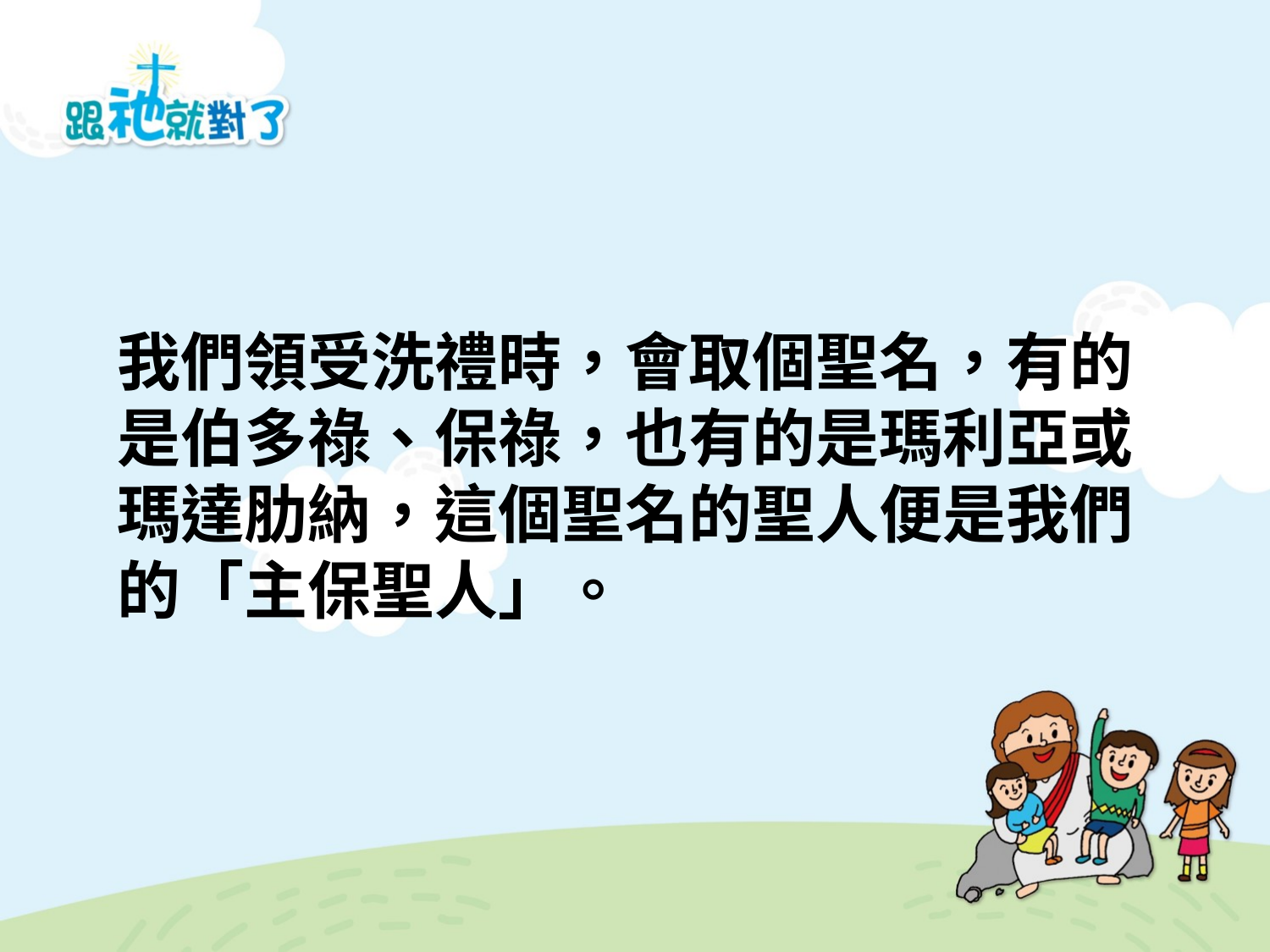

我們領受洗禮時，會取個聖名，有的是伯多祿、保祿，也有的是瑪利亞或瑪達肋納，這個聖名的聖人便是我們的「主保聖人」。